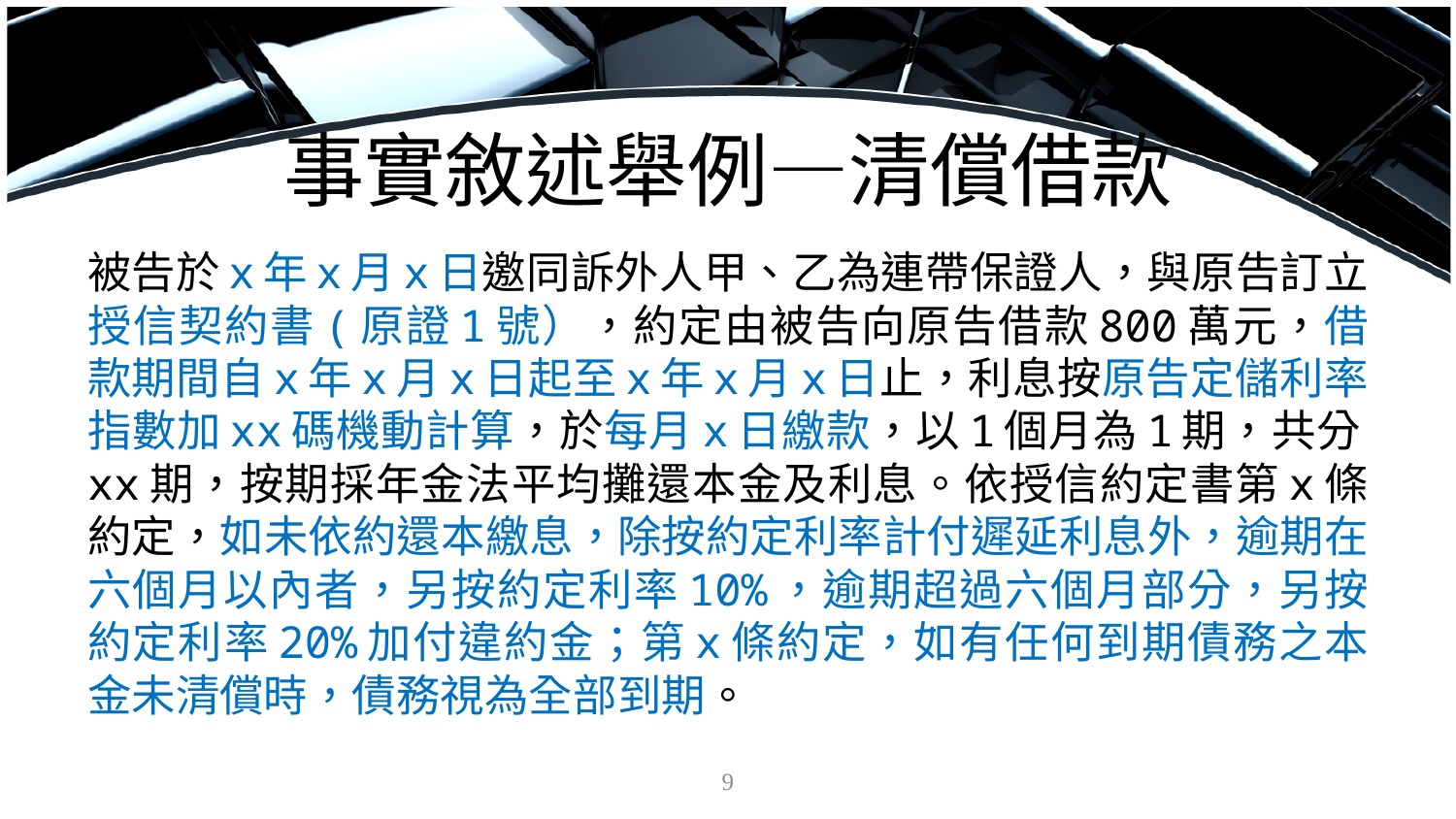

# 事實敘述舉例—清償借款
被告於x年x月x日邀同訴外人甲、乙為連帶保證人，與原告訂立授信契約書(原證1號），約定由被告向原告借款800萬元，借款期間自x年x月x日起至x年x月x日止，利息按原告定儲利率指數加xx碼機動計算，於每月x日繳款，以1個月為1期，共分xx期，按期採年金法平均攤還本金及利息。依授信約定書第x條約定，如未依約還本繳息，除按約定利率計付遲延利息外，逾期在六個月以內者，另按約定利率10%，逾期超過六個月部分，另按約定利率20%加付違約金；第x條約定，如有任何到期債務之本金未清償時，債務視為全部到期。

9